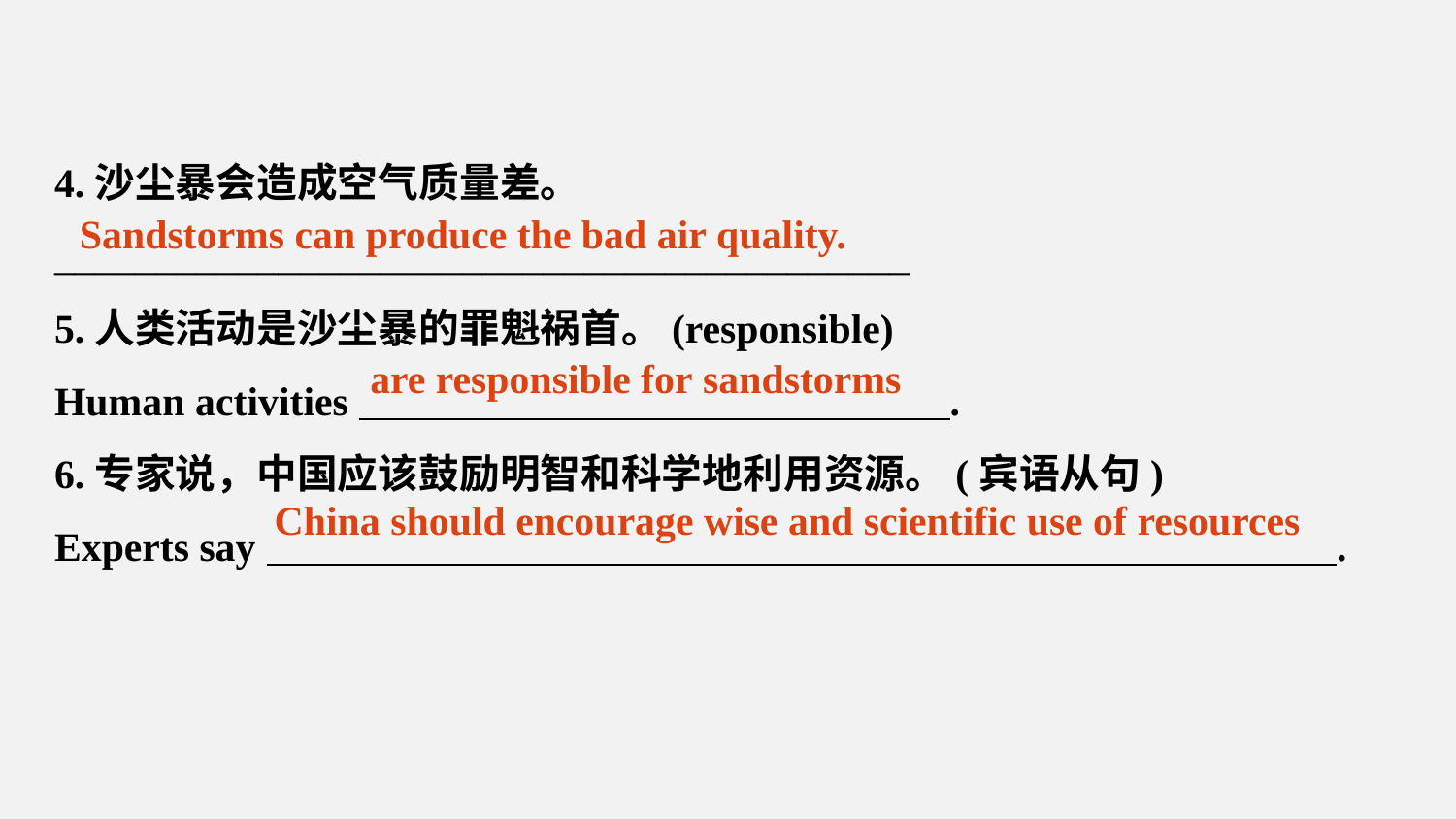

4.沙尘暴会造成空气质量差。
__________________________________________
5.人类活动是沙尘暴的罪魁祸首。(responsible)
Human activities                                                           .
6.专家说，中国应该鼓励明智和科学地利用资源。(宾语从句)
Experts say                                                                                                          .
Sandstorms can produce the bad air quality.
are responsible for sandstorms
China should encourage wise and scientific use of resources